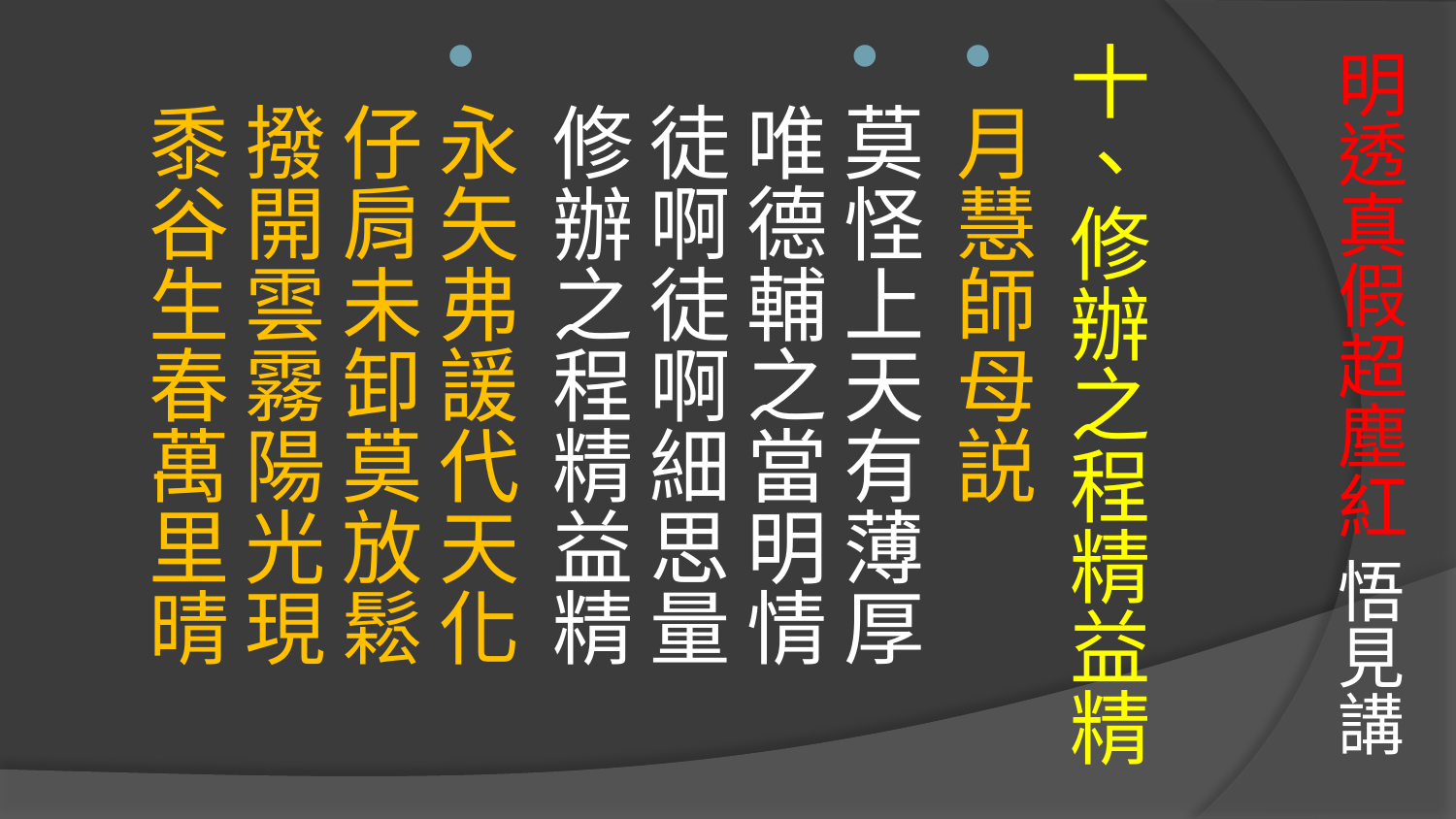

# 明透真假超塵紅 悟見講
十、修辦之程精益精
月慧師母説
莫怪上天有薄厚　唯德輔之當明情
徒啊徒啊細思量　修辦之程精益精
永矢弗諼代天化　仔肩未卸莫放鬆
撥開雲霧陽光現　黍谷生春萬里晴